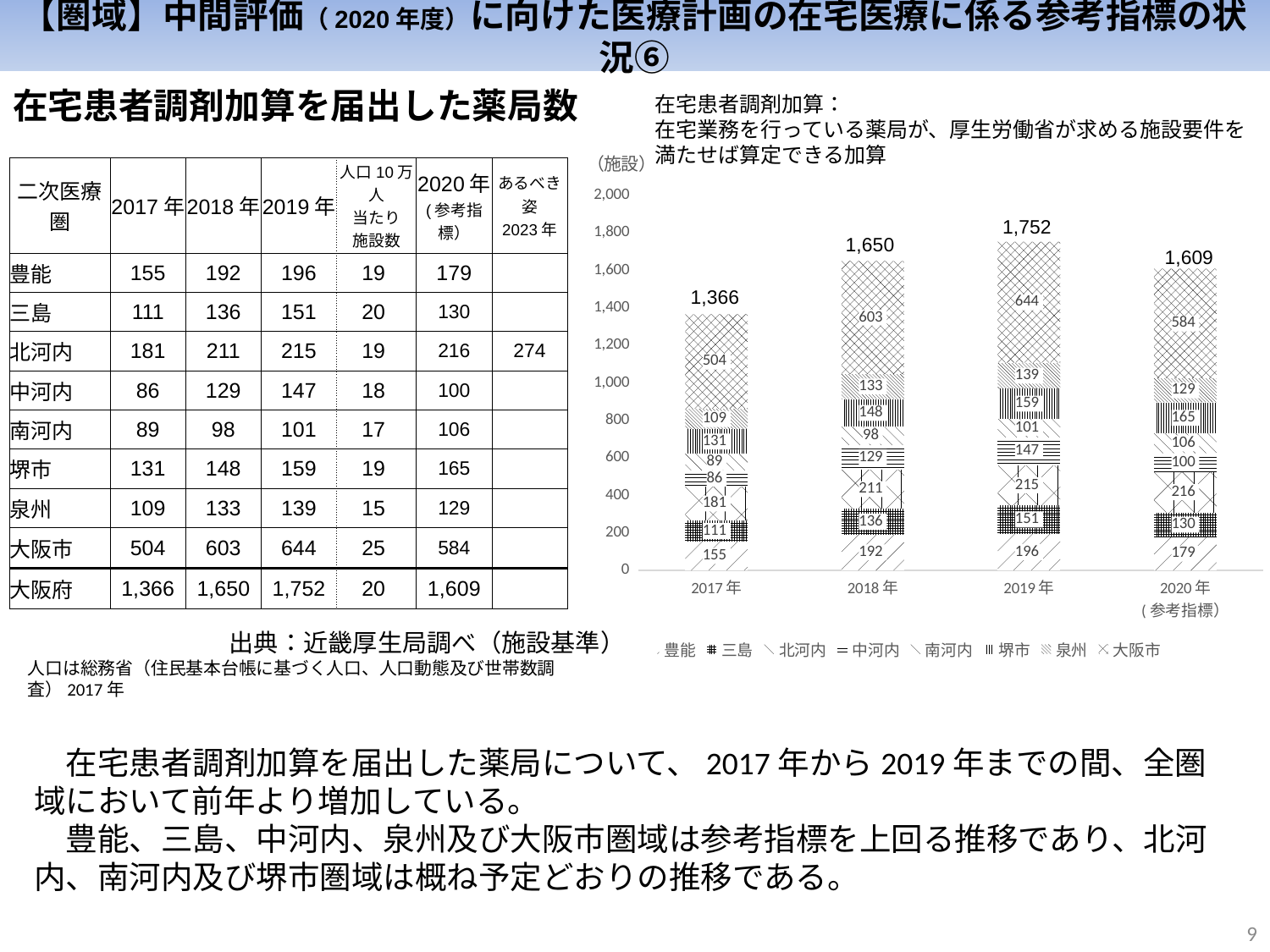

【圏域】中間評価（2020年度）に向けた医療計画の在宅医療に係る参考指標の状況⑥
在宅患者調剤加算を届出した薬局数
在宅患者調剤加算：
在宅業務を行っている薬局が、厚生労働省が求める施設要件を満たせば算定できる加算

### Chart

| Category | 豊能 | 三島 | 北河内 | 中河内 | 南河内 | 堺市 | 泉州 | 大阪市 |
|---|---|---|---|---|---|---|---|---|
| 2017年 | 155.0 | 111.0 | 181.0 | 86.0 | 89.0 | 131.0 | 109.0 | 504.0 |
| 2018年 | 192.0 | 136.0 | 211.0 | 129.0 | 98.0 | 148.0 | 133.0 | 603.0 |
| 2019年 | 196.0 | 151.0 | 215.0 | 147.0 | 101.0 | 159.0 | 139.0 | 644.0 |
| 2020年
(参考指標） | 179.0 | 130.0 | 216.0 | 100.0 | 106.0 | 165.0 | 129.0 | 584.0 |
| 二次医療圏 | 2017年 | 2018年 | 2019年 | 人口10万人
当たり
施設数 | 2020年
(参考指標） | あるべき姿 2023年 |
| --- | --- | --- | --- | --- | --- | --- |
| 豊能 | 155 | 192 | 196 | 19 | 179 |  |
| 三島 | 111 | 136 | 151 | 20 | 130 |  |
| 北河内 | 181 | 211 | 215 | 19 | 216 | 274 |
| 中河内 | 86 | 129 | 147 | 18 | 100 |  |
| 南河内 | 89 | 98 | 101 | 17 | 106 |  |
| 堺市 | 131 | 148 | 159 | 19 | 165 |  |
| 泉州 | 109 | 133 | 139 | 15 | 129 |  |
| 大阪市 | 504 | 603 | 644 | 25 | 584 |  |
| 大阪府 | 1,366 | 1,650 | 1,752 | 20 | 1,609 |  |
1,752
1,650
1,609
1,366
出典：近畿厚生局調べ（施設基準）
人口は総務省（住民基本台帳に基づく人口、人口動態及び世帯数調査）2017年

　在宅患者調剤加算を届出した薬局について、2017年から2019年までの間、全圏域において前年より増加している。
　豊能、三島、中河内、泉州及び大阪市圏域は参考指標を上回る推移であり、北河内、南河内及び堺市圏域は概ね予定どおりの推移である。
9